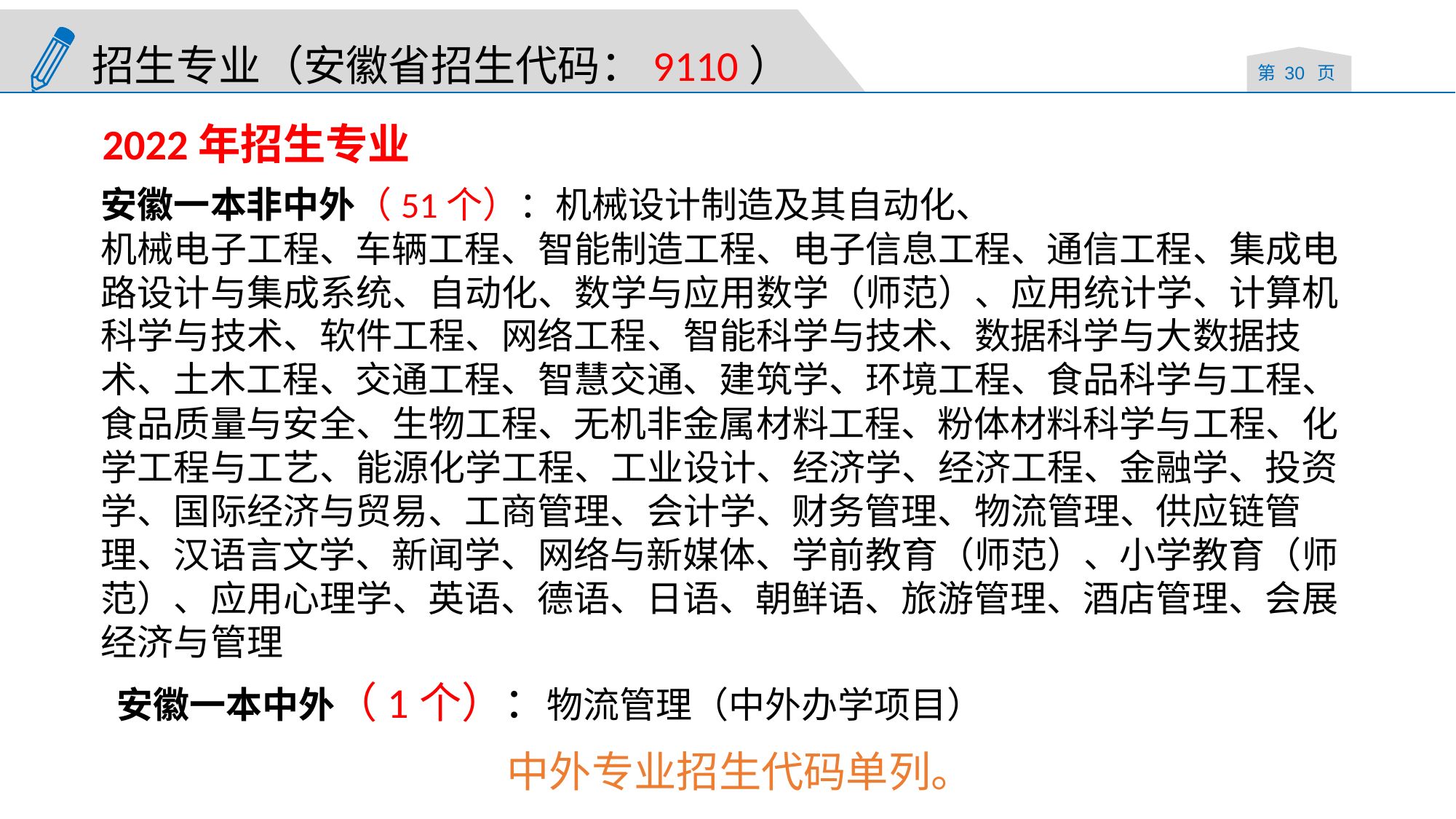

招生专业（安徽省招生代码：9110）
2022年招生专业
安徽一本非中外（51个）：机械设计制造及其自动化、
机械电子工程、车辆工程、智能制造工程、电子信息工程、通信工程、集成电路设计与集成系统、自动化、数学与应用数学（师范）、应用统计学、计算机科学与技术、软件工程、网络工程、智能科学与技术、数据科学与大数据技术、土木工程、交通工程、智慧交通、建筑学、环境工程、食品科学与工程、食品质量与安全、生物工程、无机非金属材料工程、粉体材料科学与工程、化学工程与工艺、能源化学工程、工业设计、经济学、经济工程、金融学、投资学、国际经济与贸易、工商管理、会计学、财务管理、物流管理、供应链管理、汉语言文学、新闻学、网络与新媒体、学前教育（师范）、小学教育（师范）、应用心理学、英语、德语、日语、朝鲜语、旅游管理、酒店管理、会展经济与管理
  安徽一本中外（1个）：物流管理（中外办学项目）
             中外专业招生代码单列。